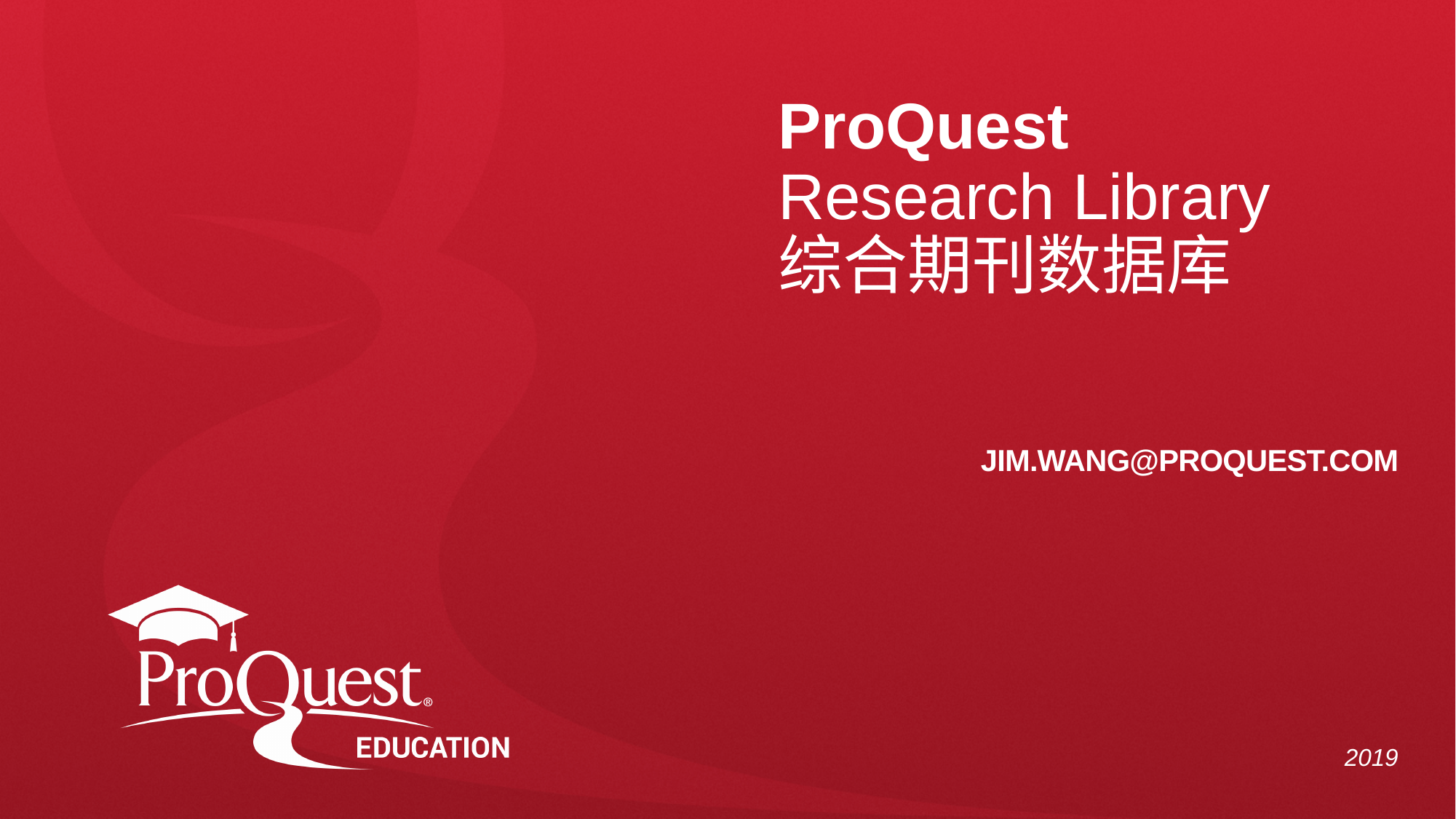

# ProQuest Research Library 综合期刊数据库
Jim.wang@proquest.com
 2019